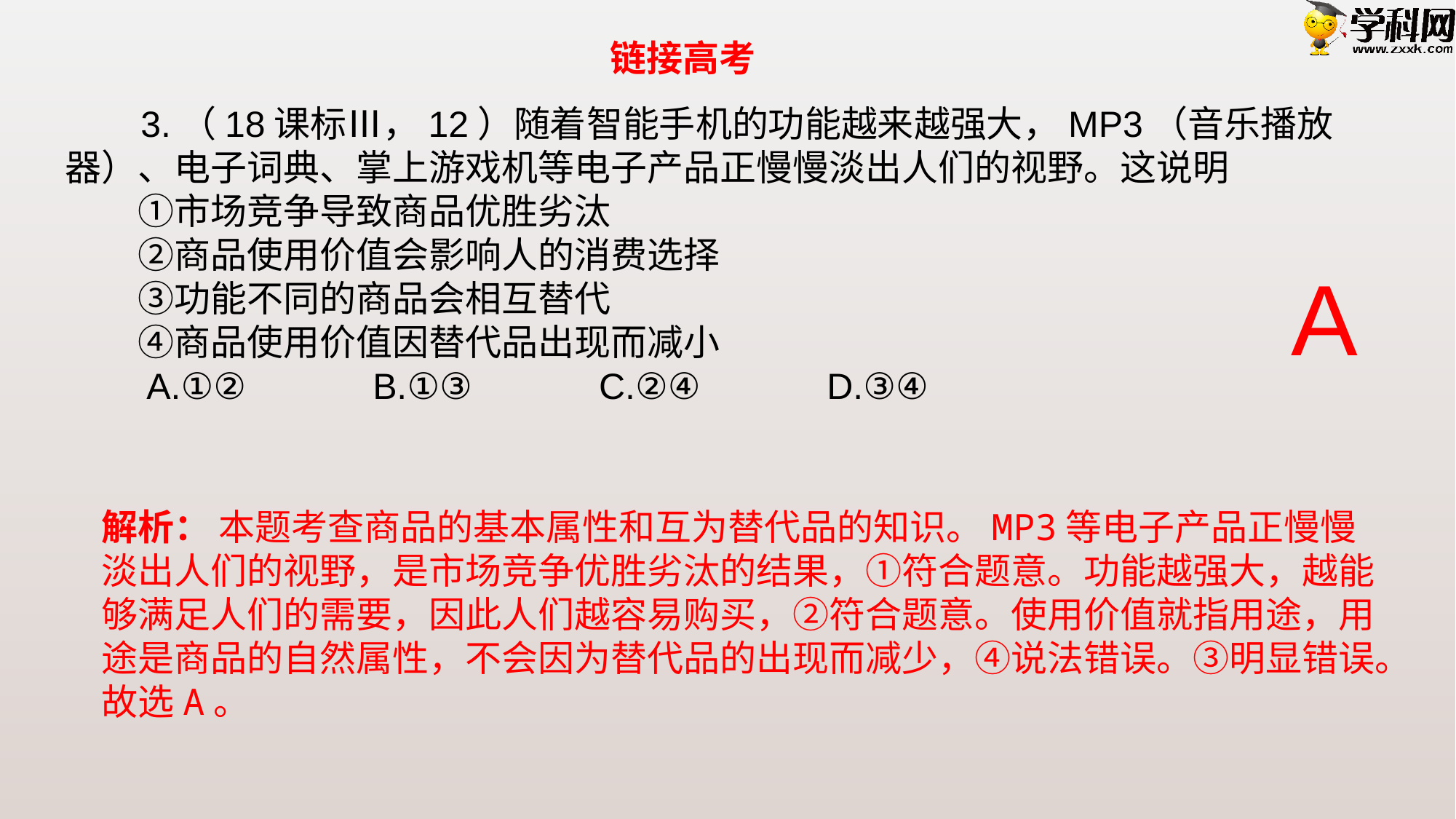

链接高考
　　3.（18课标Ⅲ，12）随着智能手机的功能越来越强大，MP3（音乐播放器）、电子词典、掌上游戏机等电子产品正慢慢淡出人们的视野。这说明
　　①市场竞争导致商品优胜劣汰
　　②商品使用价值会影响人的消费选择
　　③功能不同的商品会相互替代
　　④商品使用价值因替代品出现而减小
　　A.①②　　　B.①③　　　C.②④　　　D.③④
A
解析： 本题考查商品的基本属性和互为替代品的知识。MP3等电子产品正慢慢淡出人们的视野，是市场竞争优胜劣汰的结果，①符合题意。功能越强大，越能够满足人们的需要，因此人们越容易购买，②符合题意。使用价值就指用途，用途是商品的自然属性，不会因为替代品的出现而减少，④说法错误。③明显错误。故选A。